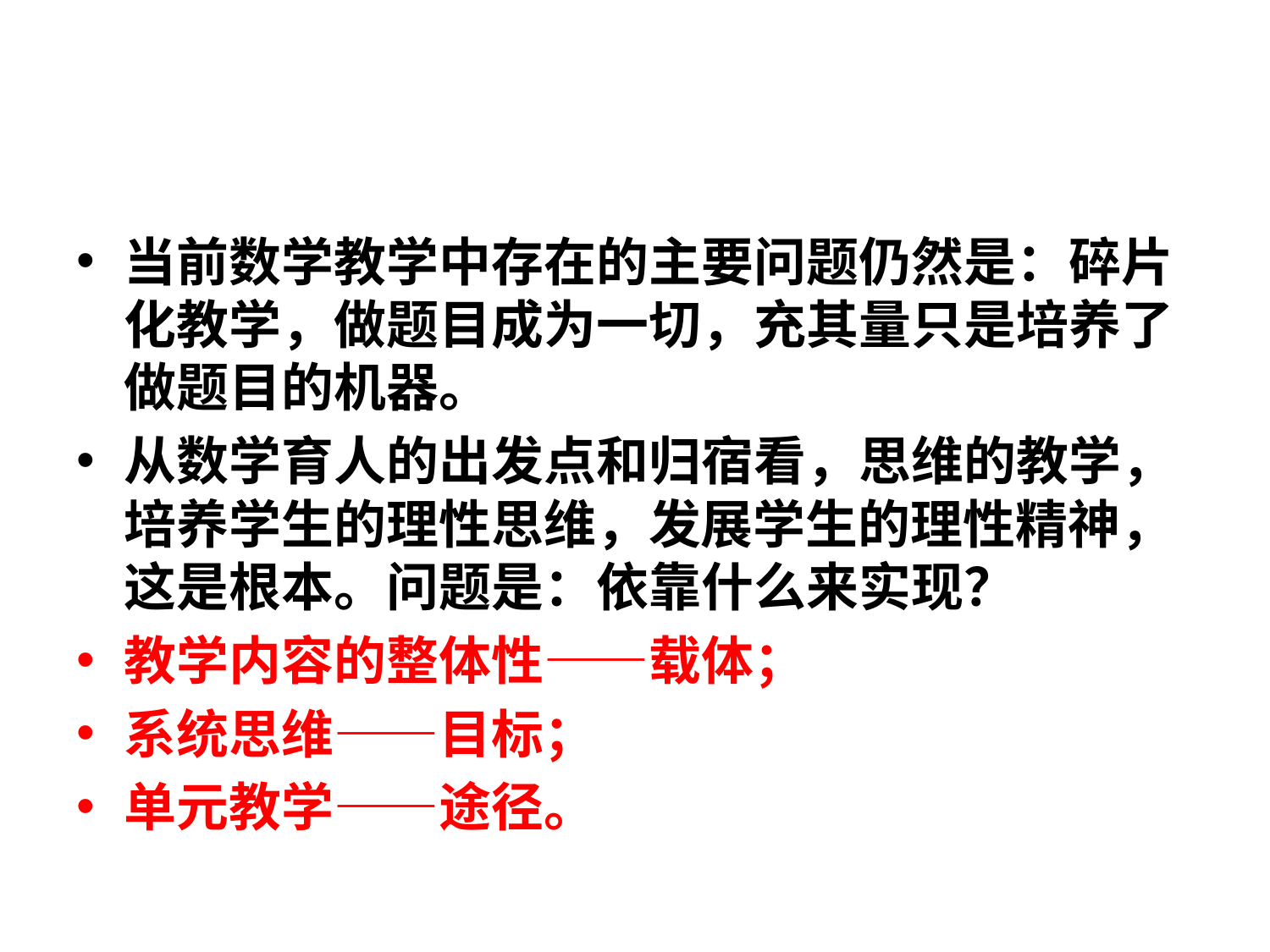

#
当前数学教学中存在的主要问题仍然是：碎片化教学，做题目成为一切，充其量只是培养了做题目的机器。
从数学育人的出发点和归宿看，思维的教学，培养学生的理性思维，发展学生的理性精神，这是根本。问题是：依靠什么来实现？
教学内容的整体性——载体；
系统思维——目标；
单元教学——途径。